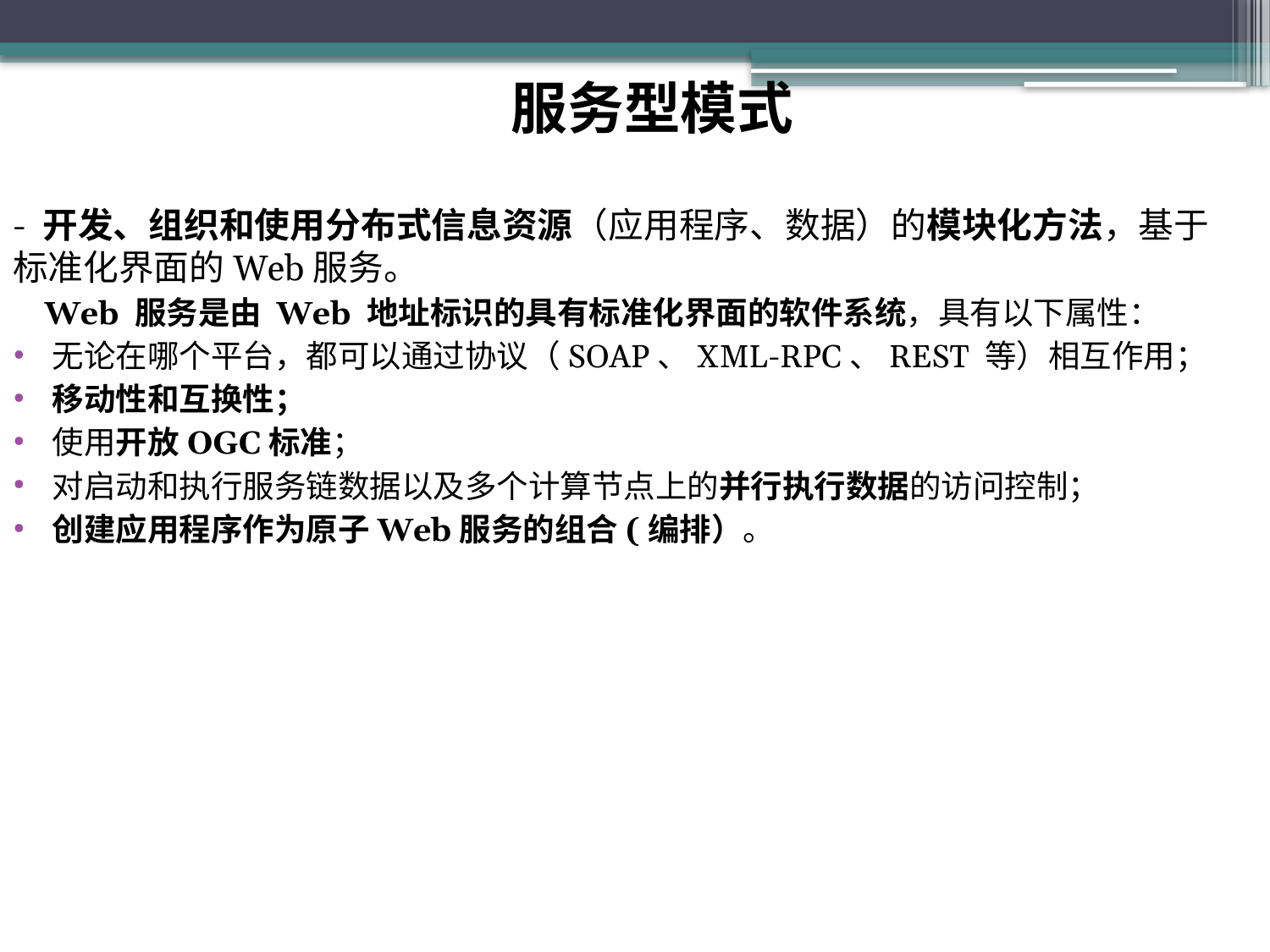

# 服务型模式
- 开发、组织和使用分布式信息资源（应用程序、数据）的模块化方法，基于标准化界面的Web服务。
    Web 服务是由 Web 地址标识的具有标准化界面的软件系统，具有以下属性：
无论在哪个平台，都可以通过协议（SOAP、XML-RPC、REST 等）相互作用；
移动性和互换性；
使用开放OGC标准；
对启动和执行服务链数据以及多个计算节点上的并行执行数据的访问控制；
创建应用程序作为原子Web服务的组合(编排）。